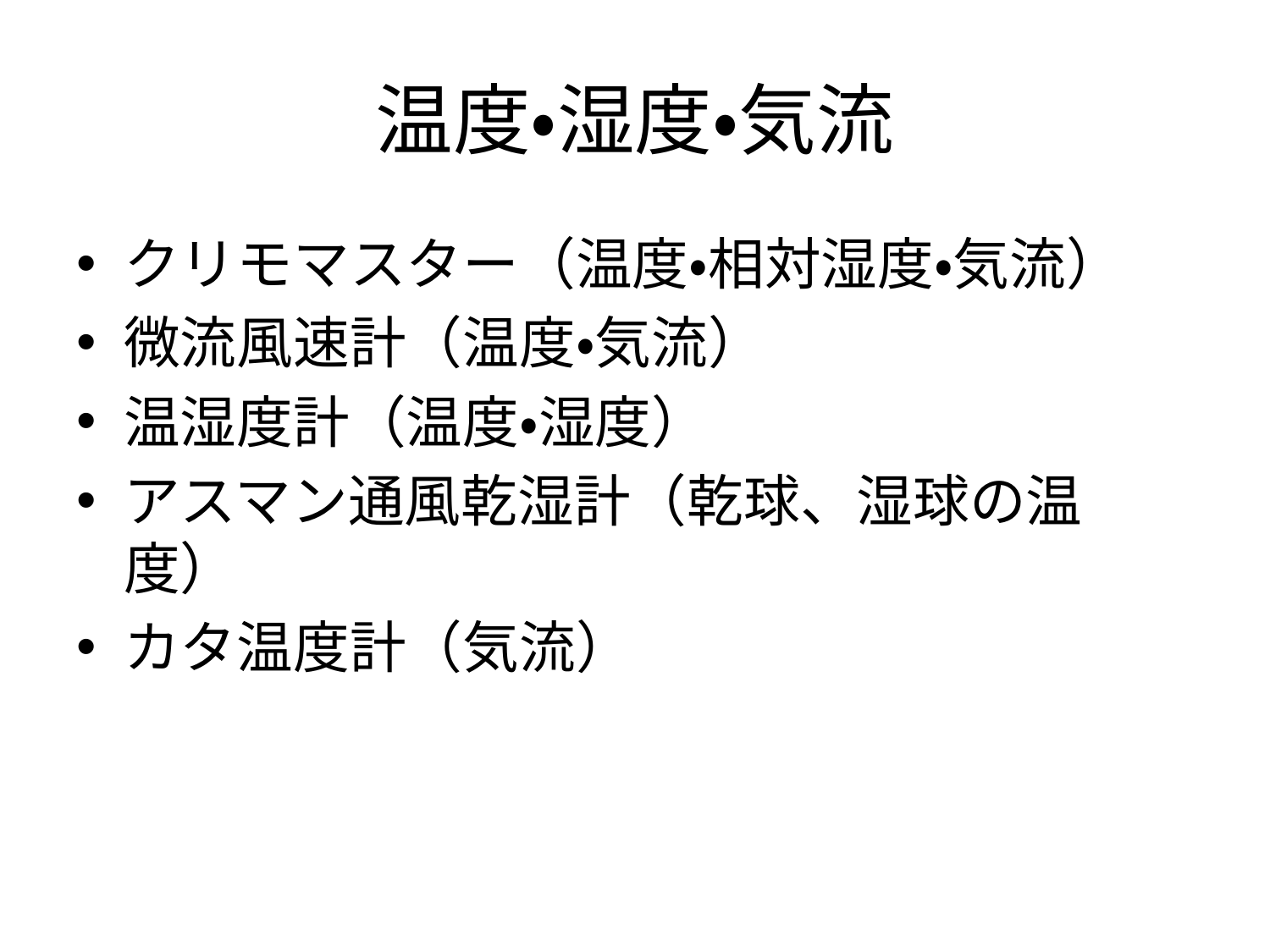

# 温度・湿度・気流
クリモマスター（温度・相対湿度・気流）
微流風速計（温度・気流）
温湿度計（温度・湿度）
アスマン通風乾湿計（乾球、湿球の温度）
カタ温度計（気流）